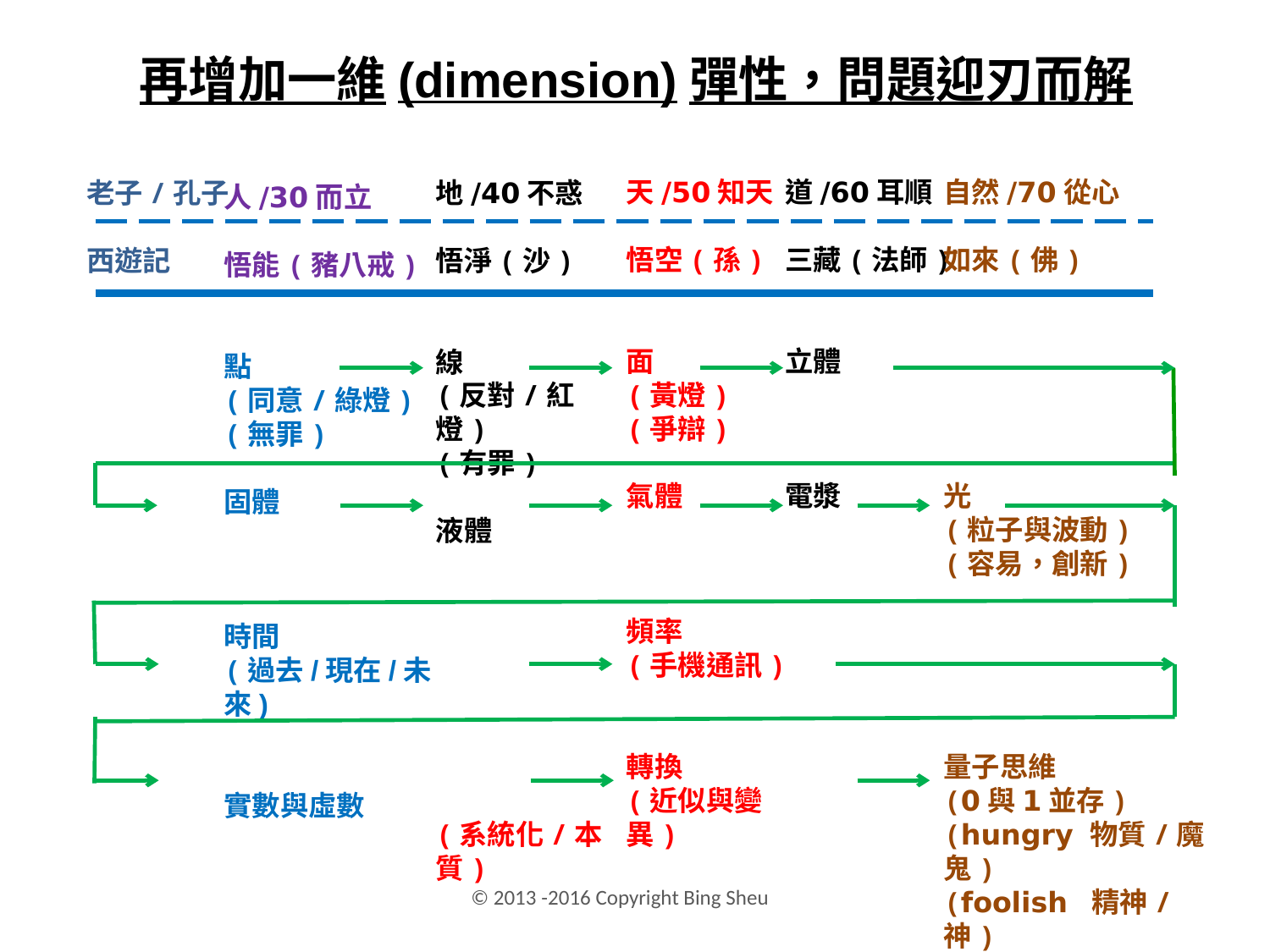

再增加一維(dimension)彈性，問題迎刃而解
自然/70從心

如來(佛)

光
(粒子與波動)
(容易，創新)

量子思維
(0與1並存)
(hungry 物質/魔鬼)
(foolish 精神/神)
道/60耳順

三藏(法師)

立體

電漿
天/50知天

悟空(孫)

面
(黃燈)
(爭辯)

氣體

頻率
(手機通訊)

轉換
(近似與變異)
老子/孔子

西遊記

地/40不惑

悟淨(沙)

線
(反對/紅燈)
(有罪)

液體

(系統化/本質)
人/30而立

悟能(豬八戒)

點
(同意/綠燈)
(無罪)

固體

時間
(過去/現在/未來)

實數與虛數
© 2013 -2016 Copyright Bing Sheu